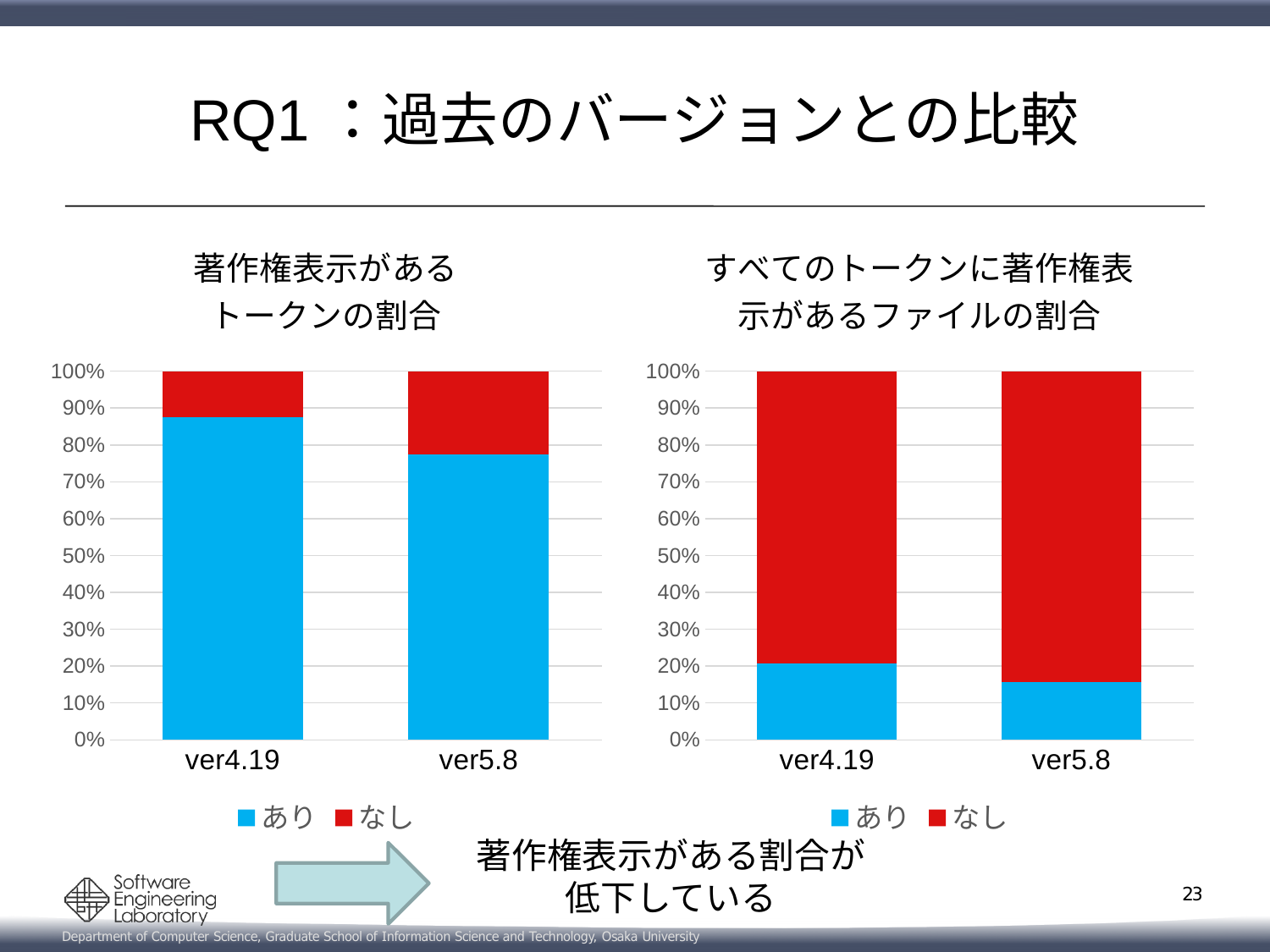

# RQ1：過去のバージョンとの比較

### Chart: すべてのトークンに著作権表示があるファイルの割合

| Category | あり | なし |
|---|---|---|
| ver4.19 | 0.207603358999812 | 0.792396641000188 |
| ver5.8 | 0.15734994496616003 | 0.8426500550338399 |

### Chart: 著作権表示がある トークンの割合

| Category | あり | なし |
|---|---|---|
| ver4.19 | 0.8741099881551472 | 0.12589001184485282 |
| ver5.8 | 0.775367334022418 | 0.22463266597758197 |
著作権表示がある割合が
低下している

23